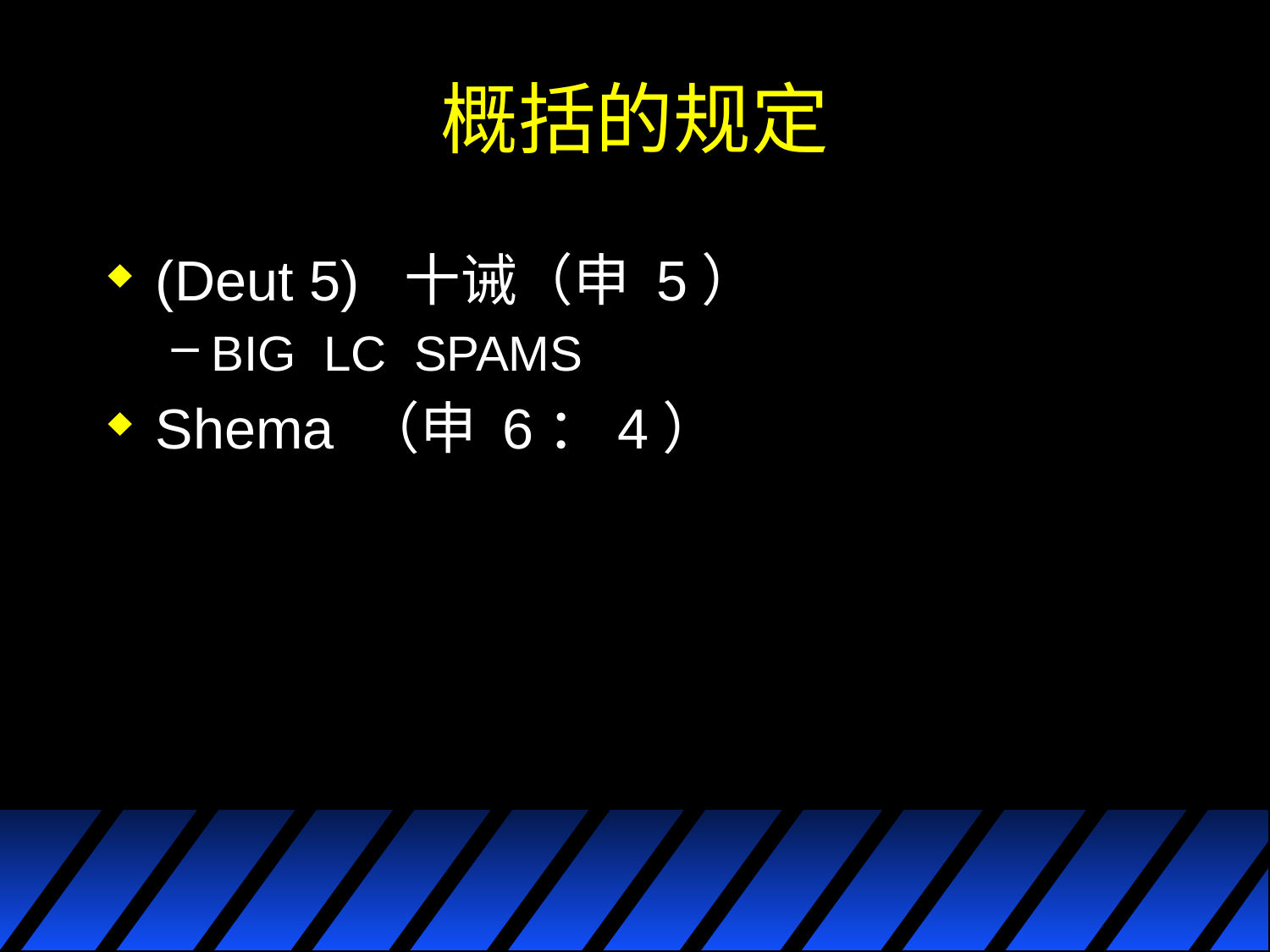

# 概括的规定
(Deut 5)  十诫（申 5）
BIG  LC  SPAMS
Shema （申 6：4）